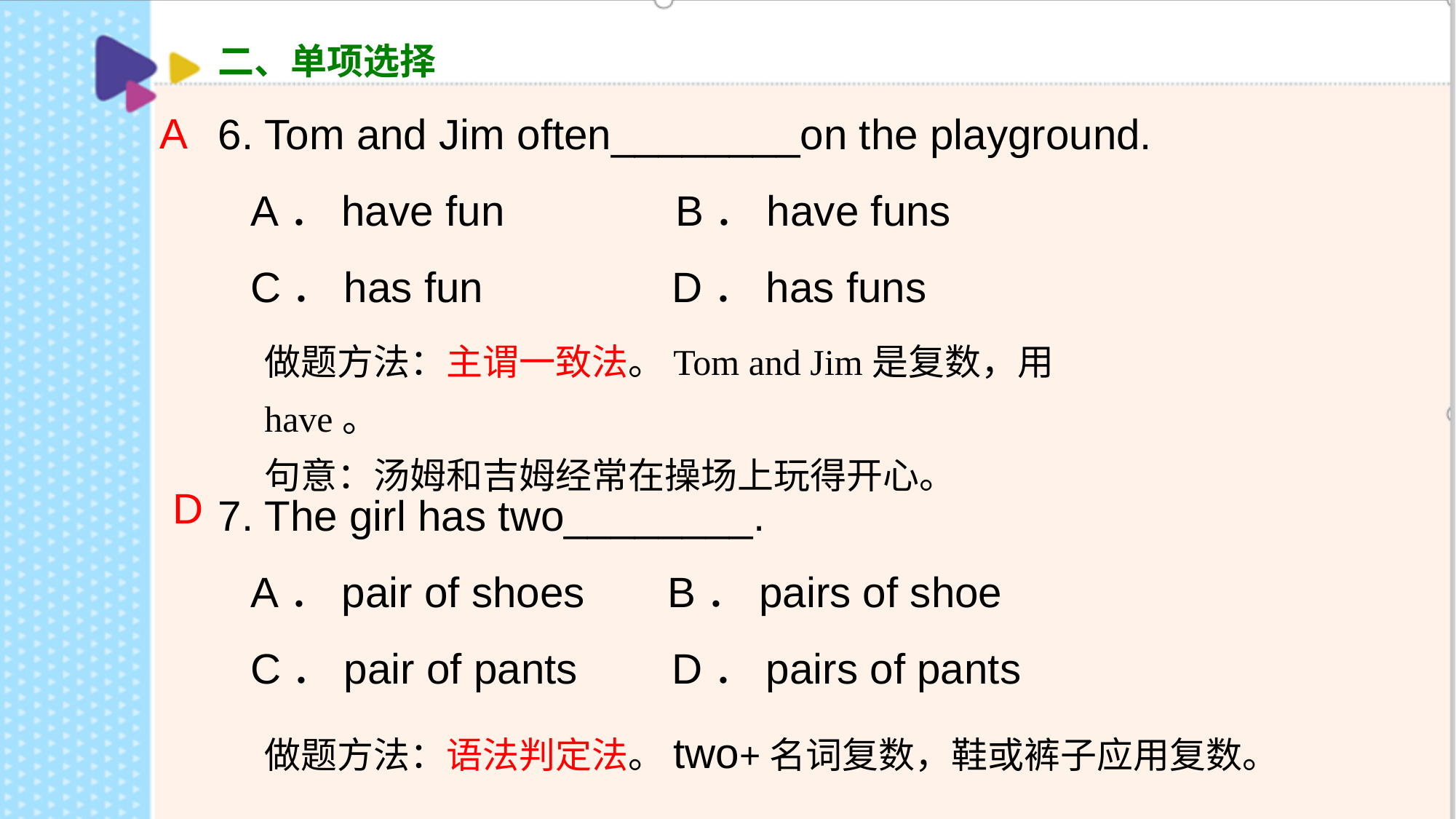

二、单项选择
6. Tom and Jim often________on the playground.
A．have fun  　　　B．have funs
C．has fun                D．has funs

7. The girl has two________.
A．pair of shoes       B．pairs of shoe
C．pair of pants        D．pairs of pants
A
做题方法：主谓一致法。Tom and Jim是复数，用have。
句意：汤姆和吉姆经常在操场上玩得开心。
D
做题方法：语法判定法。two+名词复数，鞋或裤子应用复数。